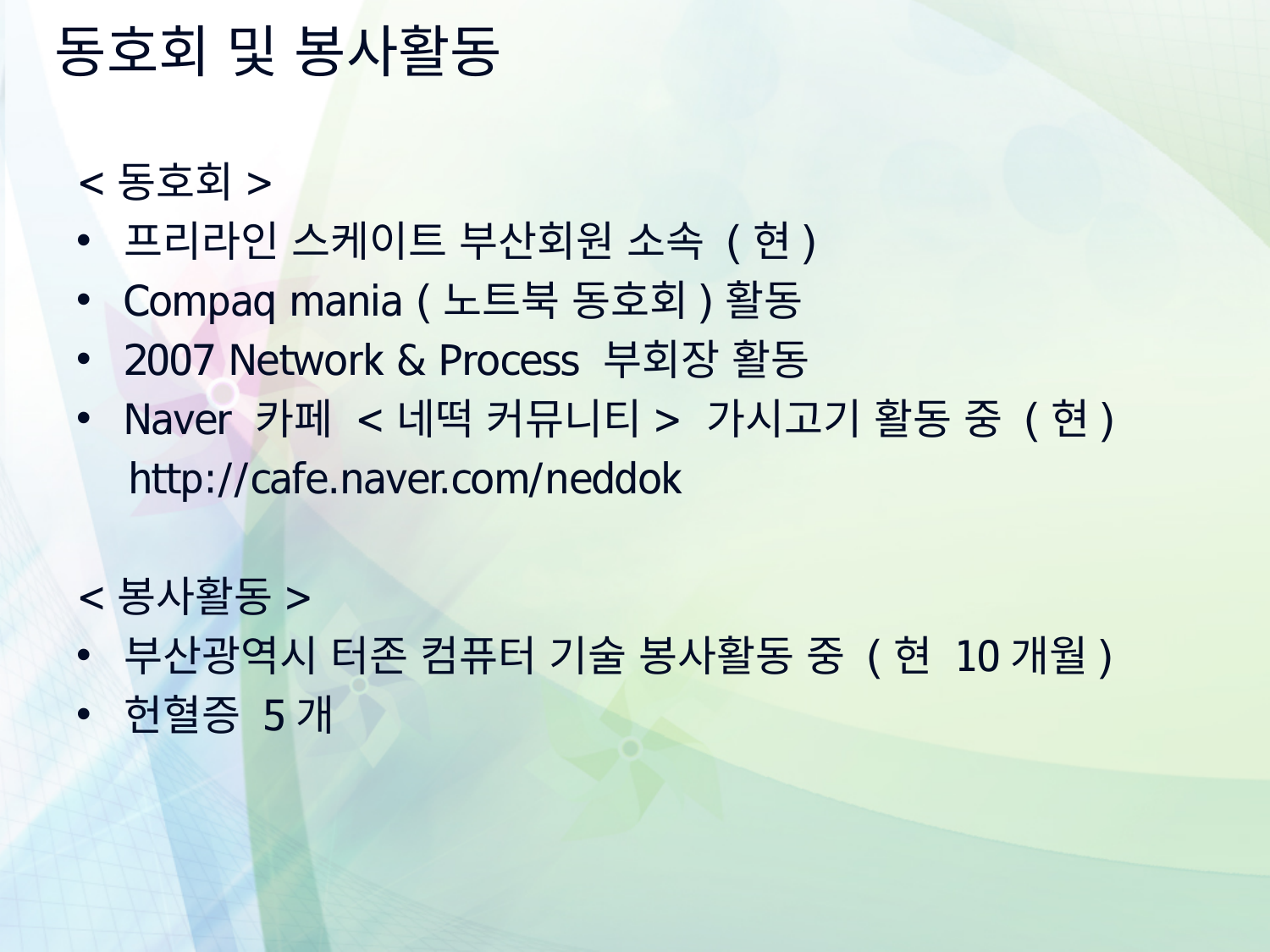

# 동호회 및 봉사활동
<동호회>
프리라인 스케이트 부산회원 소속 (현)
Compaq mania (노트북 동호회)활동
2007 Network & Process 부회장 활동
Naver 카페 <네떡 커뮤니티> 가시고기 활동 중 (현)
    http://cafe.naver.com/neddok

<봉사활동>
부산광역시 터존 컴퓨터 기술 봉사활동 중 (현 10개월)
헌혈증 5개